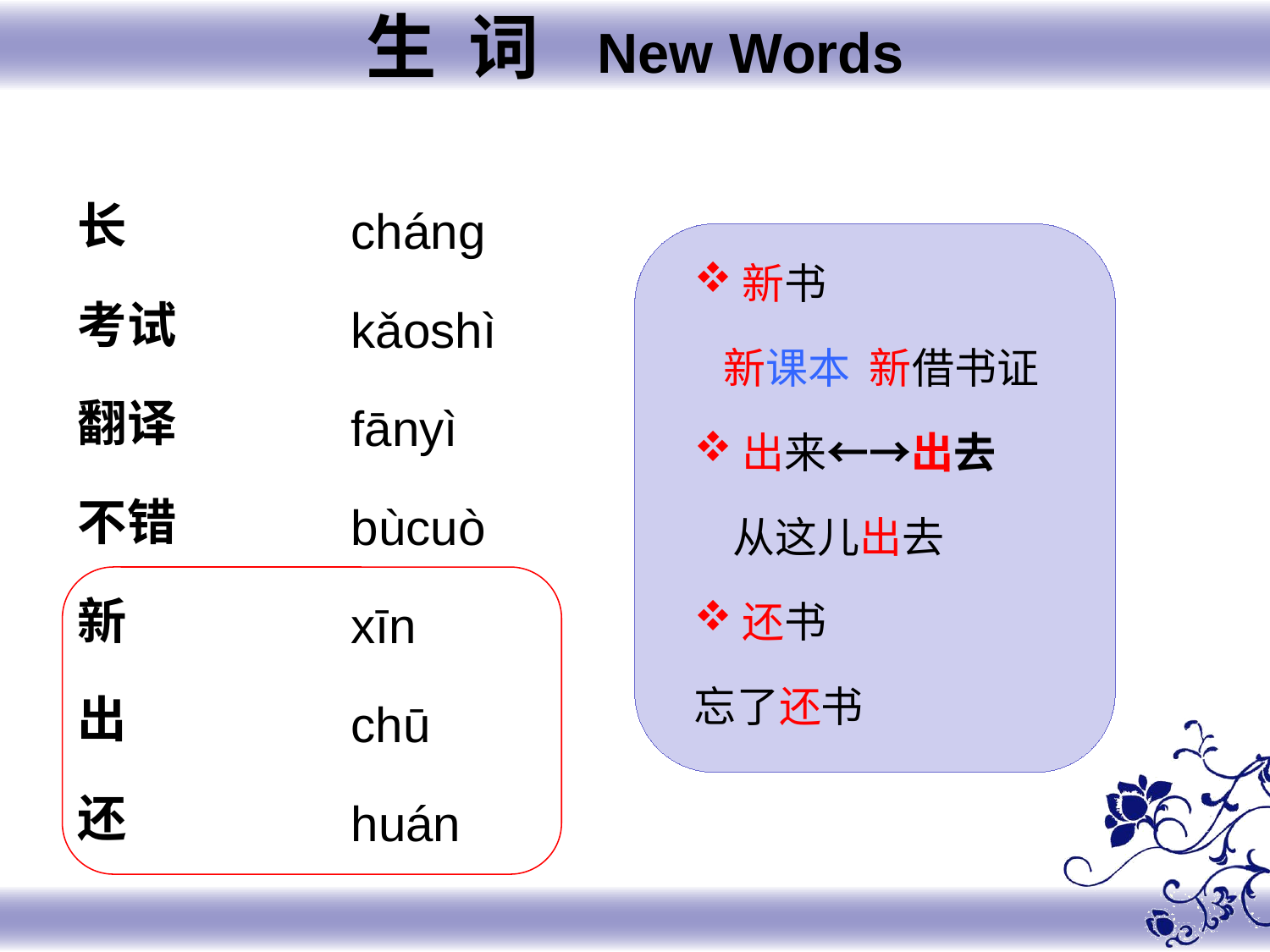

生  词   New Words
长
考试
翻译
不错
新
出
还
cháng
kǎoshì
fānyì
bùcuò
xīn
chū
huán

新书
  新课本  新借书证
出来←→出去
   从这儿出去
还书
忘了还书